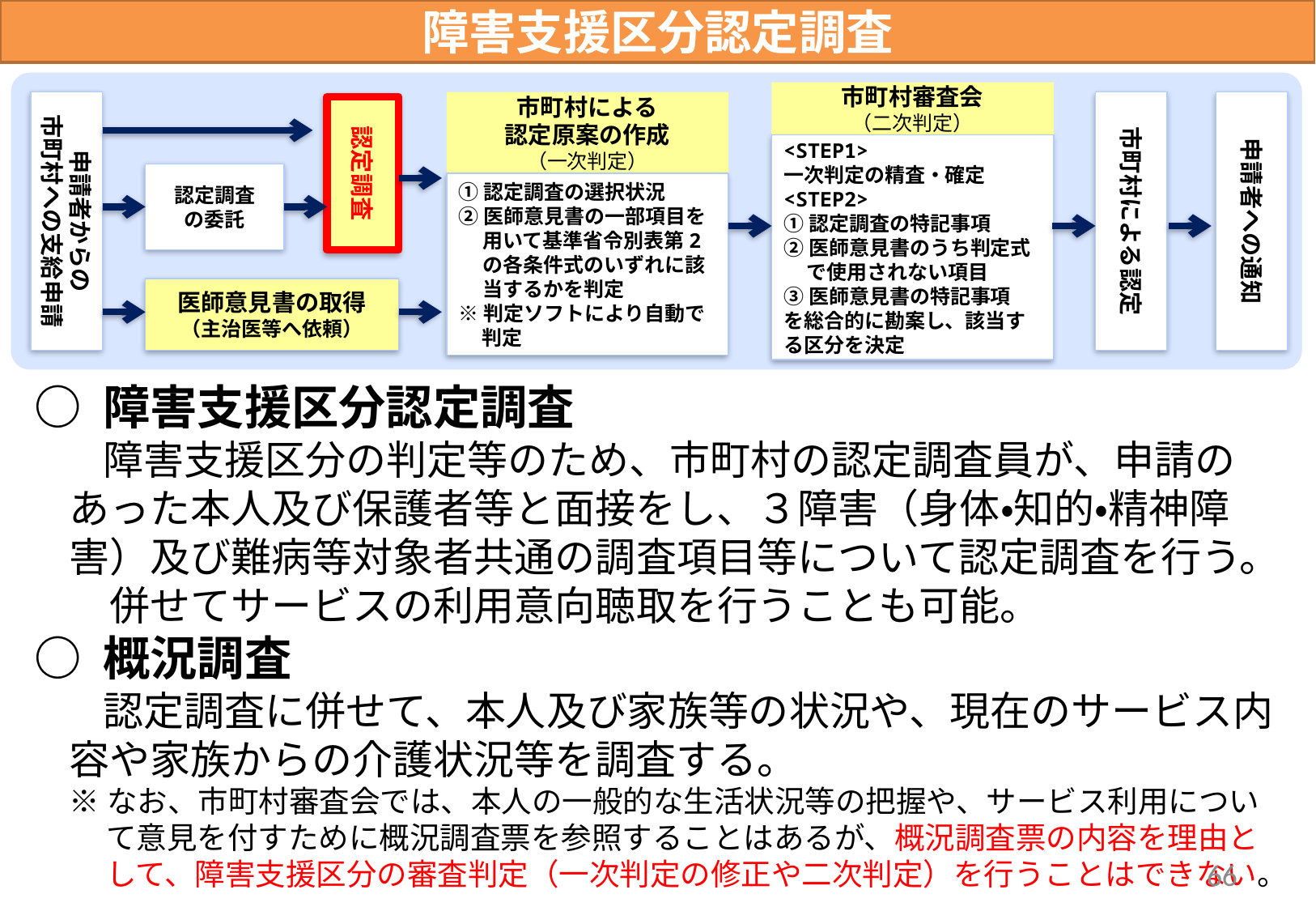

障害支援区分認定調査

市町村審査会
（二次判定）
申請者からの
市町村への支給申請
市町村による
認定原案の作成
（一次判定）
市町村による認定
申請者への通知
認定調査

<STEP1>
一次判定の精査・確定
<STEP2>
①認定調査の特記事項
②医師意見書のうち判定式で使用されない項目
③医師意見書の特記事項
を総合的に勘案し、該当する区分を決定

認定調査
の委託
①認定調査の選択状況
②医師意見書の一部項目を用いて基準省令別表第2の各条件式のいずれに該当するかを判定
※判定ソフトにより自動で判定
医師意見書の取得
（主治医等へ依頼）
○ 障害支援区分認定調査
　障害支援区分の判定等のため、市町村の認定調査員が、申請のあった本人及び保護者等と面接をし、３障害（身体・知的・精神障害）及び難病等対象者共通の調査項目等について認定調査を行う。
　併せてサービスの利用意向聴取を行うことも可能。
○ 概況調査
　認定調査に併せて、本人及び家族等の状況や、現在のサービス内容や家族からの介護状況等を調査する。
※なお、市町村審査会では、本人の一般的な生活状況等の把握や、サービス利用について意見を付すために概況調査票を参照することはあるが、概況調査票の内容を理由として、障害支援区分の審査判定（一次判定の修正や二次判定）を行うことはできない。
66